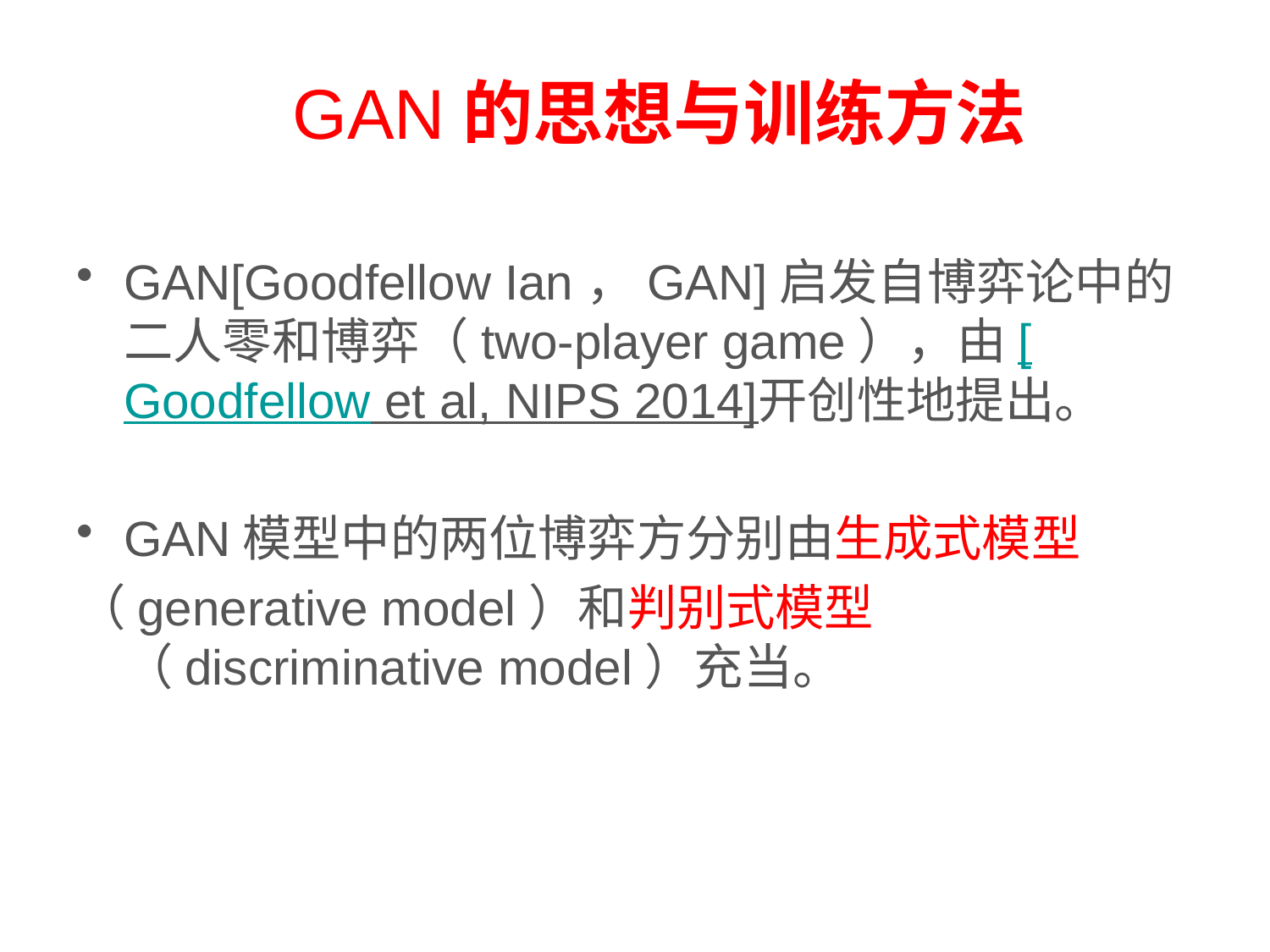

GAN的思想与训练方法

GAN[Goodfellow Ian，GAN]启发自博弈论中的二人零和博弈（two-player game），由[Goodfellow et al, NIPS 2014]开创性地提出。

GAN模型中的两位博弈方分别由生成式模型
（generative model）和判别式模型（discriminative model）充当。